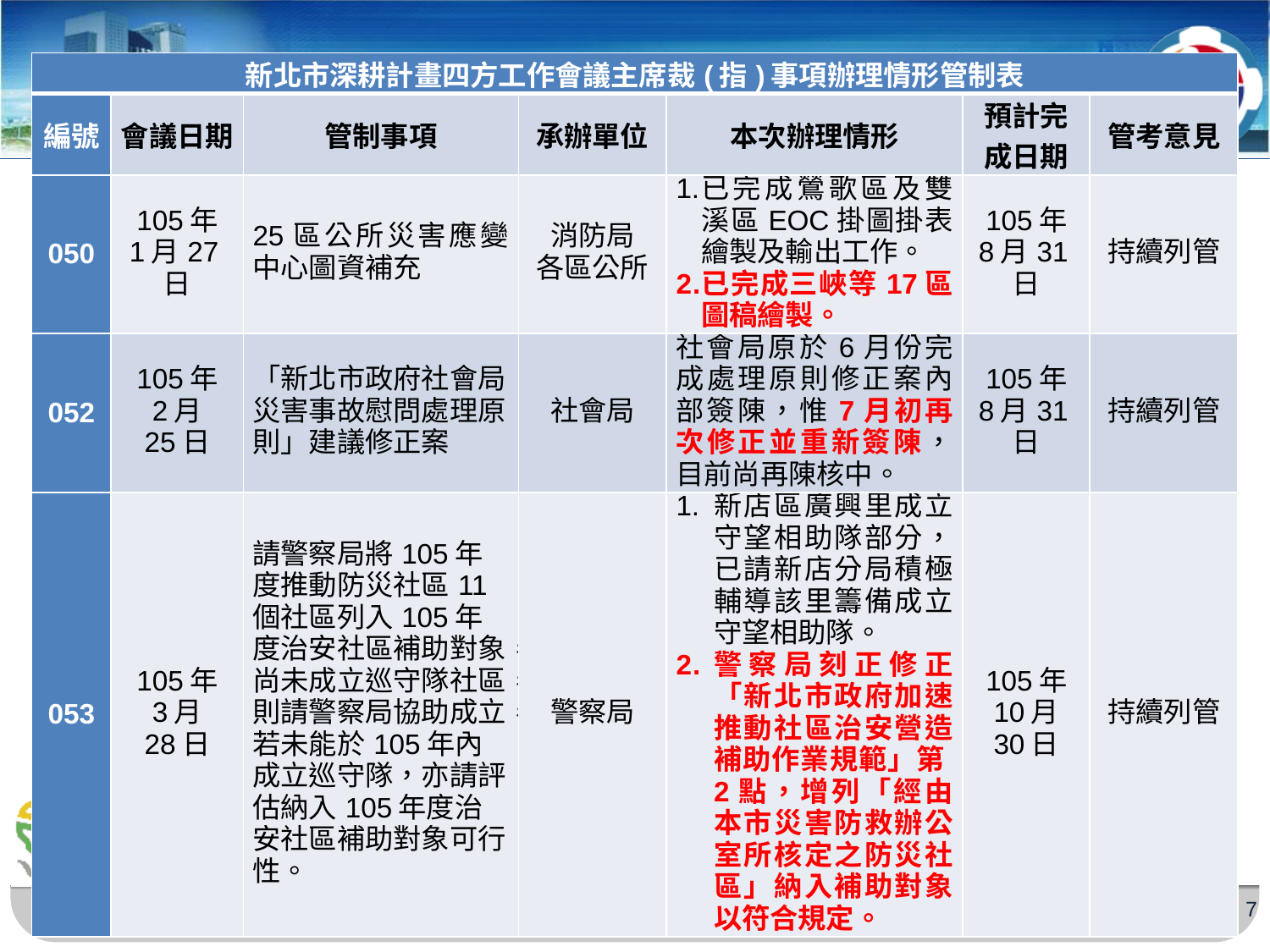

| 新北市深耕計畫四方工作會議主席裁(指)事項辦理情形管制表 |  |  |  |  |  |  |
| --- | --- | --- | --- | --- | --- | --- |
| 編號 | 會議日期 | 管制事項 | 承辦單位 | 本次辦理情形 | 預計完成日期 | 管考意見 |
| 050 | 105年 1月27日 | 25區公所災害應變中心圖資補充 | 消防局 各區公所 | 已完成鶯歌區及雙溪區EOC掛圖掛表繪製及輸出工作。 已完成三峽等17區圖稿繪製。 | 105年 8月31日 | 持續列管 |
| 052 | 105年 2月 25日 | 「新北市政府社會局災害事故慰問處理原則」建議修正案 | 社會局 | 社會局原於6月份完成處理原則修正案內部簽陳，惟7月初再次修正並重新簽陳，目前尚再陳核中。 | 105年 8月31日 | 持續列管 |
| 053 | 105年 3月 28日 | 請警察局將105年度推動防災社區11個社區列入105年度治安社區補助對象，尚未成立巡守隊社區，則請警察局協助成立，若未能於105年內成立巡守隊，亦請評估納入105年度治安社區補助對象可行性。 | 警察局 | 新店區廣興里成立守望相助隊部分，已請新店分局積極輔導該里籌備成立守望相助隊。 警察局刻正修正「新北市政府加速推動社區治安營造補助作業規範」第2點，增列「經由本市災害防救辦公室所核定之防災社區」納入補助對象以符合規定。 | 105年 10月 30日 | 持續列管 |
7